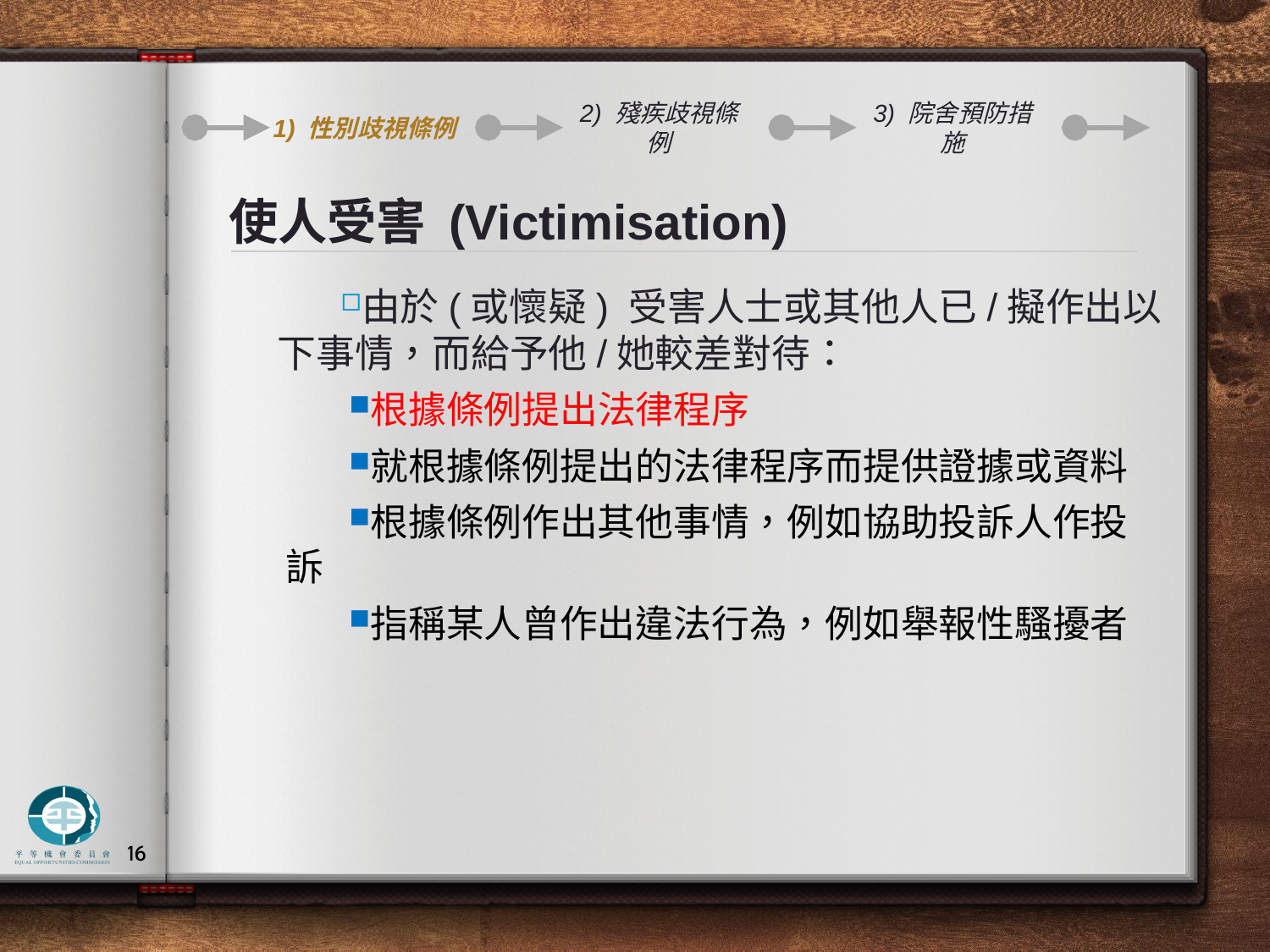

1) 性別歧視條例
2) 殘疾歧視條例
3) 院舍預防措施
# 使人受害 (Victimisation)
由於(或懷疑) 受害人士或其他人已/擬作出以下事情，而給予他/她較差對待：
根據條例提出法律程序
就根據條例提出的法律程序而提供證據或資料
根據條例作出其他事情，例如協助投訴人作投訴
指稱某人曾作出違法行為，例如舉報性騷擾者